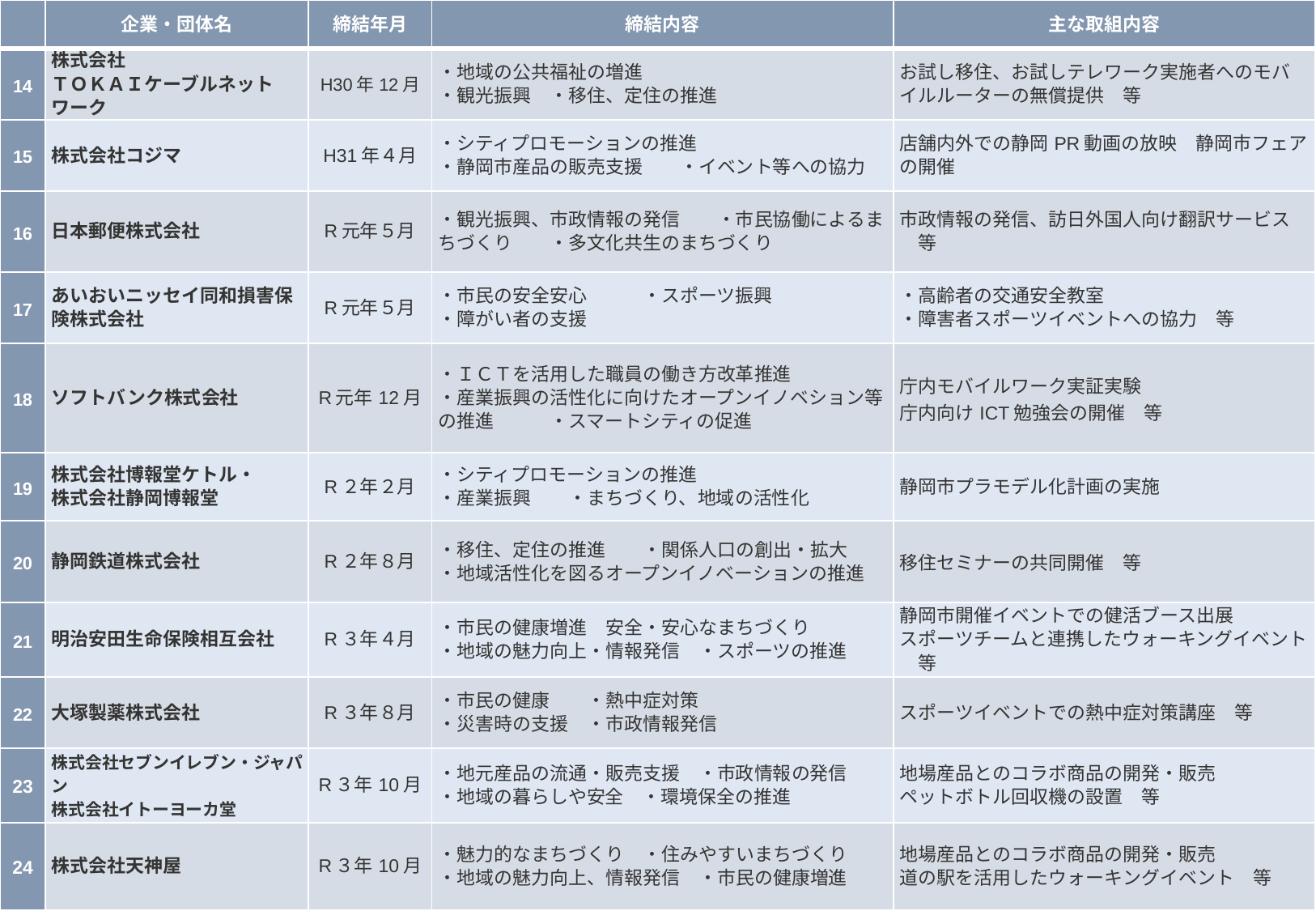

|  | 企業・団体名 | 締結年月 | 締結内容 | 主な取組内容 |
| --- | --- | --- | --- | --- |
| 14 | 株式会社 ＴＯＫＡＩケーブルネットワーク | H30年12月 | ・地域の公共福祉の増進 ・観光振興　・移住、定住の推進 | お試し移住、お試しテレワーク実施者へのモバイルルーターの無償提供　等 |
| 15 | 株式会社コジマ | H31年４月 | ・シティプロモーションの推進 ・静岡市産品の販売支援　　・イベント等への協力 | 店舗内外での静岡PR動画の放映　静岡市フェアの開催 |
| 16 | 日本郵便株式会社 | R元年５月 | ・観光振興、市政情報の発信　　・市民協働によるまちづくり　　・多文化共生のまちづくり | 市政情報の発信、訪日外国人向け翻訳サービス　等 |
| 17 | あいおいニッセイ同和損害保険株式会社 | R元年５月 | ・市民の安全安心　　　・スポーツ振興 ・障がい者の支援 | ・高齢者の交通安全教室 ・障害者スポーツイベントへの協力　等 |
| 18 | ソフトバンク株式会社 | R元年12月 | ・ＩＣＴを活用した職員の働き方改革推進 ・産業振興の活性化に向けたオープンイノベション等の推進　　　・スマートシティの促進 | 庁内モバイルワーク実証実験 庁内向けICT勉強会の開催　等 |
| 19 | 株式会社博報堂ケトル・ 株式会社静岡博報堂 | R２年２月 | ・シティプロモーションの推進 ・産業振興　　・まちづくり、地域の活性化 | 静岡市プラモデル化計画の実施 |
| 20 | 静岡鉄道株式会社 | R２年８月 | ・移住、定住の推進　　・関係人口の創出・拡大 ・地域活性化を図るオープンイノベーションの推進 | 移住セミナーの共同開催　等 |
| 21 | 明治安田生命保険相互会社 | R３年４月 | ・市民の健康増進　安全・安心なまちづくり ・地域の魅力向上・情報発信　・スポーツの推進 | 静岡市開催イベントでの健活ブース出展 スポーツチームと連携したウォーキングイベント　等 |
| 22 | 大塚製薬株式会社 | R３年８月 | ・市民の健康　　・熱中症対策 ・災害時の支援　・市政情報発信 | スポーツイベントでの熱中症対策講座　等 |
| 23 | 株式会社セブンイレブン・ジャパン 株式会社イトーヨーカ堂 | R３年10月 | ・地元産品の流通・販売支援　・市政情報の発信 ・地域の暮らしや安全　・環境保全の推進 | 地場産品とのコラボ商品の開発・販売 ペットボトル回収機の設置　等 |
| 24 | 株式会社天神屋 | R３年10月 | ・魅力的なまちづくり　・住みやすいまちづくり ・地域の魅力向上、情報発信　・市民の健康増進 | 地場産品とのコラボ商品の開発・販売 道の駅を活用したウォーキングイベント　等 |